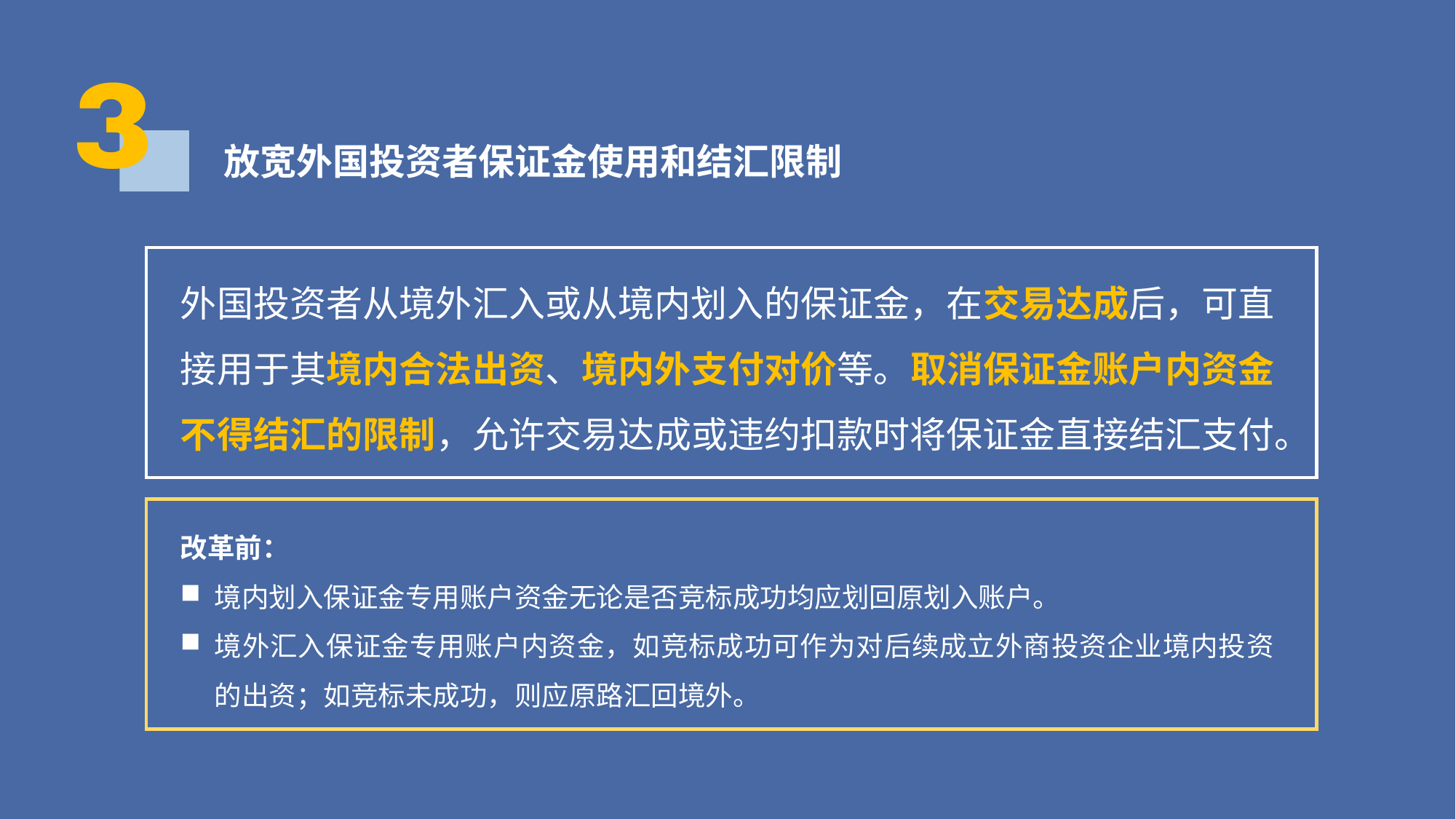

3

放宽外国投资者保证金使用和结汇限制

外国投资者从境外汇入或从境内划入的保证金，在交易达成后，可直接用于其境内合法出资、境内外支付对价等。取消保证金账户内资金不得结汇的限制，允许交易达成或违约扣款时将保证金直接结汇支付。

改革前：
境内划入保证金专用账户资金无论是否竞标成功均应划回原划入账户。
境外汇入保证金专用账户内资金，如竞标成功可作为对后续成立外商投资企业境内投资的出资；如竞标未成功，则应原路汇回境外。